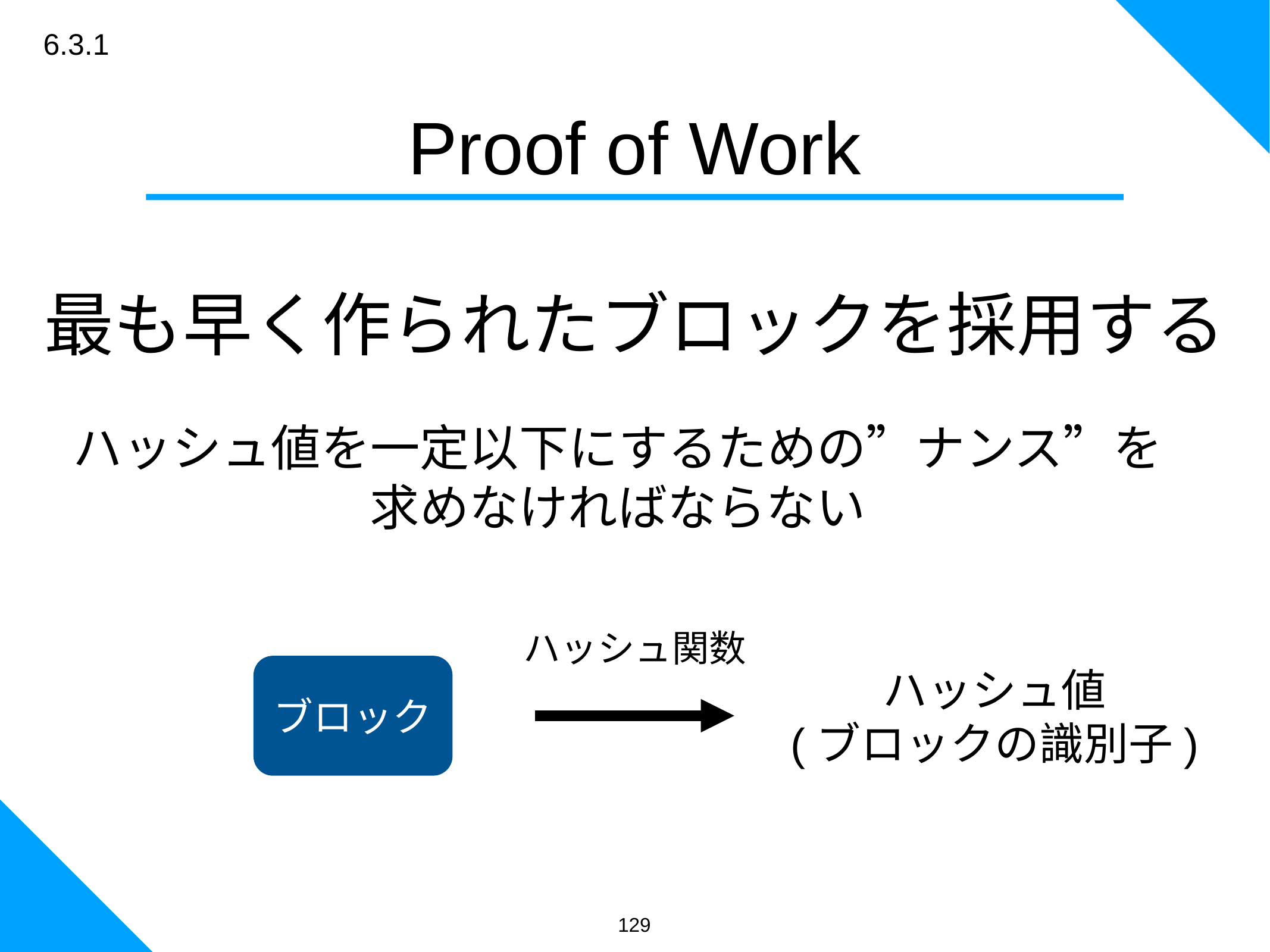

6.3.1
Proof of Work
最も早く作られたブロックを採用する
ハッシュ値を一定以下にするための”ナンス”を
求めなければならない
ハッシュ関数
ハッシュ値
(ブロックの識別子)

ブロック

129